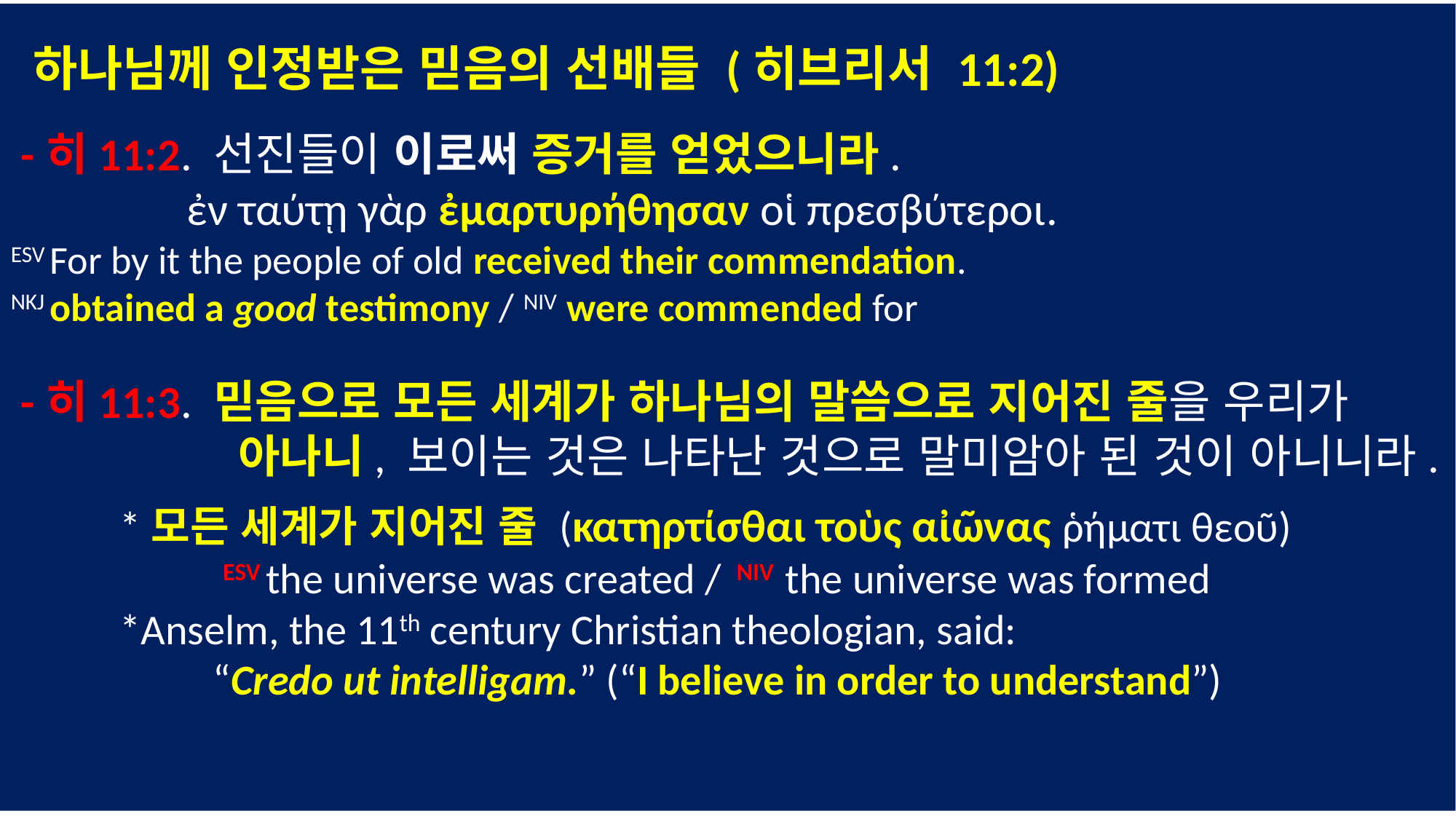

하나님께 인정받은 믿음의 선배들 (히브리서 11:2)

 -히11:2. 선진들이 이로써 증거를 얻었으니라.
                 ἐν ταύτῃ γὰρ ἐμαρτυρήθησαν οἱ πρεσβύτεροι.
ESV For by it the people of old received their commendation.
NKJ obtained a good testimony / NIV  were commended for

 -히11:3. 믿음으로 모든 세계가 하나님의 말씀으로 지어진 줄을 우리가
                 아나니, 보이는 것은 나타난 것으로 말미암아 된 것이 아니니라.

	*모든 세계가 지어진 줄 (κατηρτίσθαι τοὺς αἰῶνας ῥήματι θεοῦ)
                      ESV the universe was created /  NIV  the universe was formed
	*Anselm, the 11th century Christian theologian, said:
                     “Credo ut intelligam.” (“I believe in order to understand”)